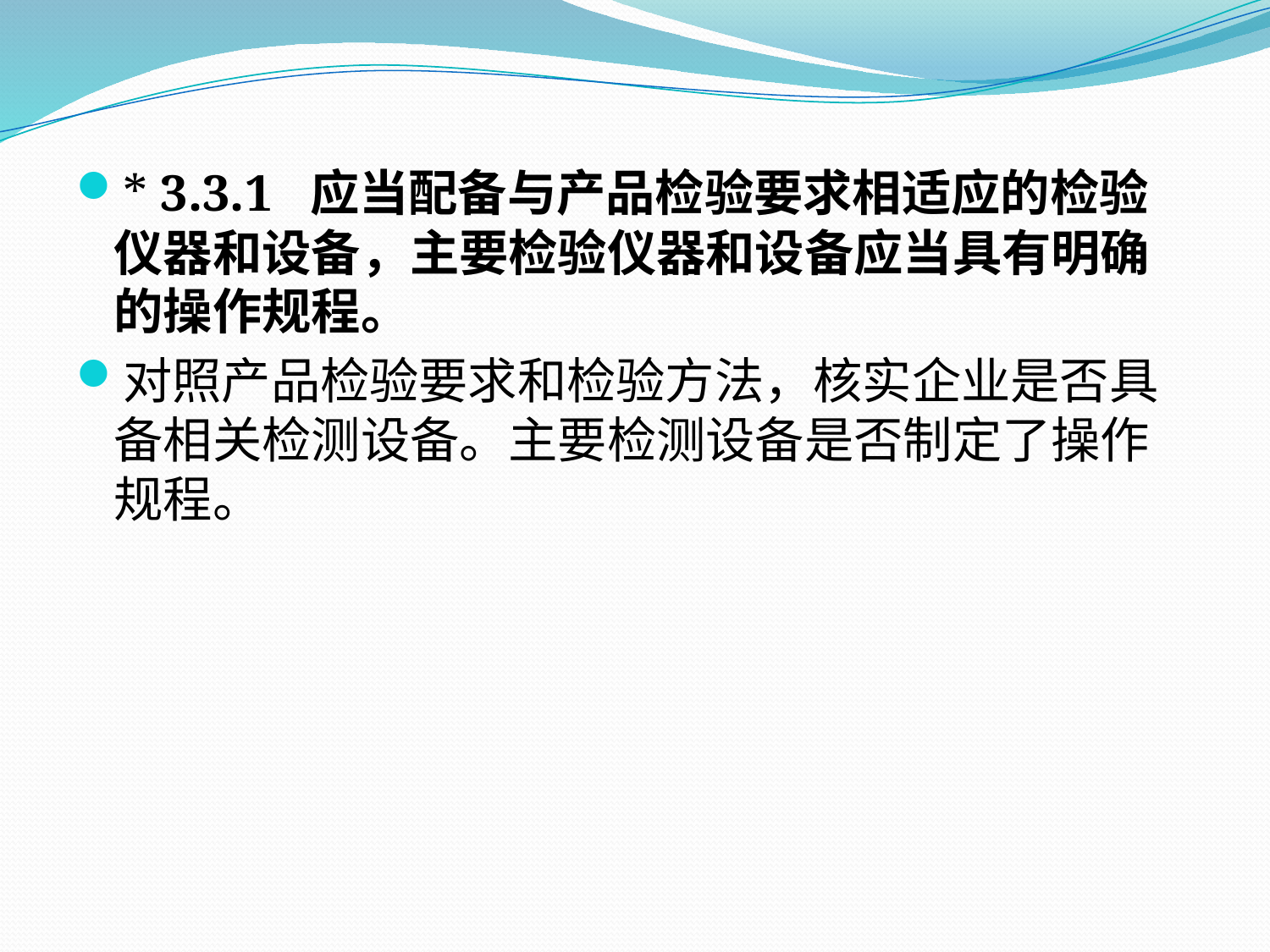

* 3.3.1  应当配备与产品检验要求相适应的检验仪器和设备，主要检验仪器和设备应当具有明确的操作规程。
对照产品检验要求和检验方法，核实企业是否具备相关检测设备。主要检测设备是否制定了操作规程。